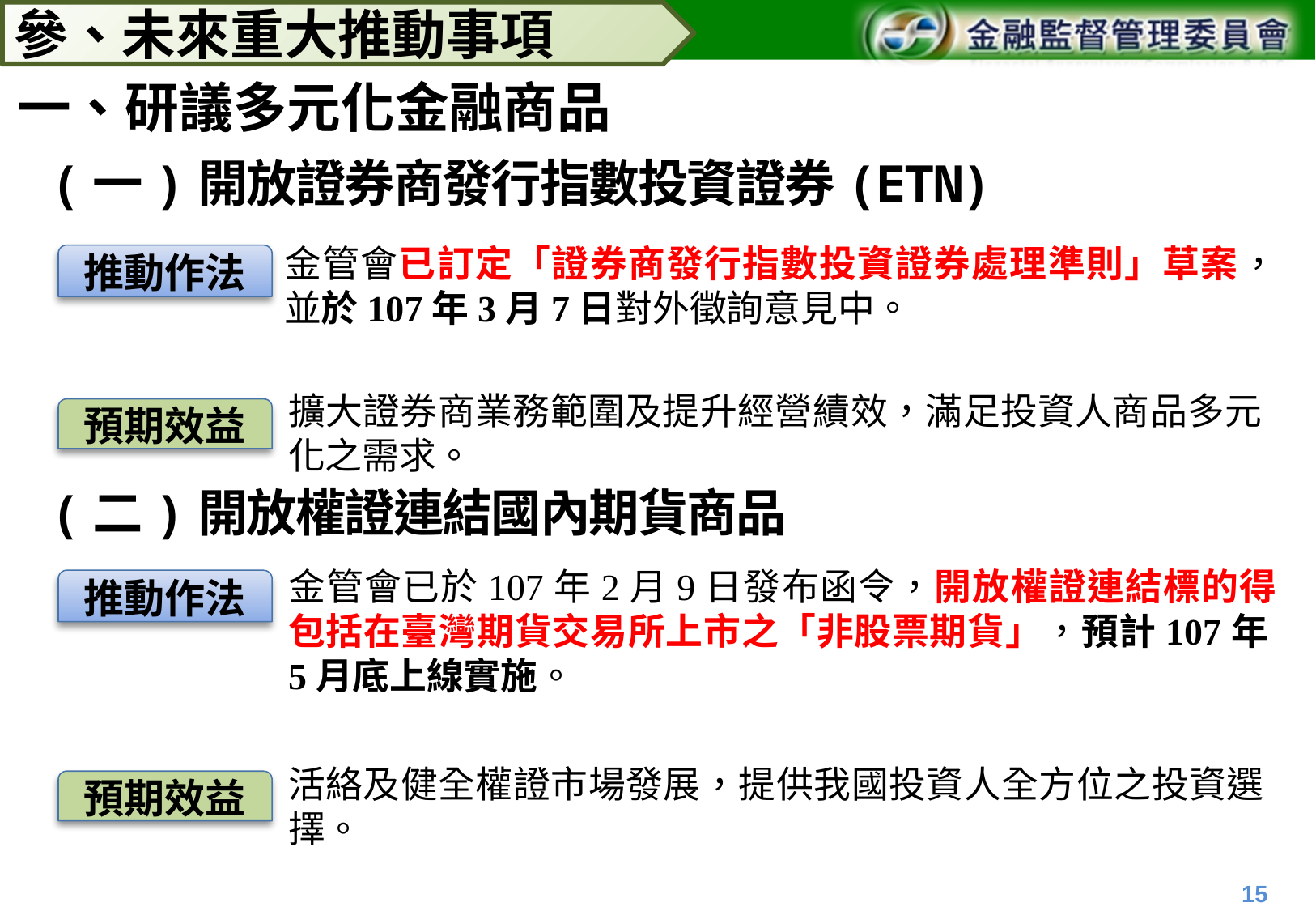

參、未來重大推動事項
一、研議多元化金融商品
(一)開放證券商發行指數投資證券(ETN)
金管會已訂定「證券商發行指數投資證券處理準則」草案，並於107年3月7日對外徵詢意見中。
推動作法
擴大證券商業務範圍及提升經營績效，滿足投資人商品多元化之需求。
預期效益
(二)開放權證連結國內期貨商品
金管會已於107年2月9日發布函令，開放權證連結標的得包括在臺灣期貨交易所上市之「非股票期貨」，預計107年5月底上線實施。
推動作法
活絡及健全權證市場發展，提供我國投資人全方位之投資選擇。
預期效益